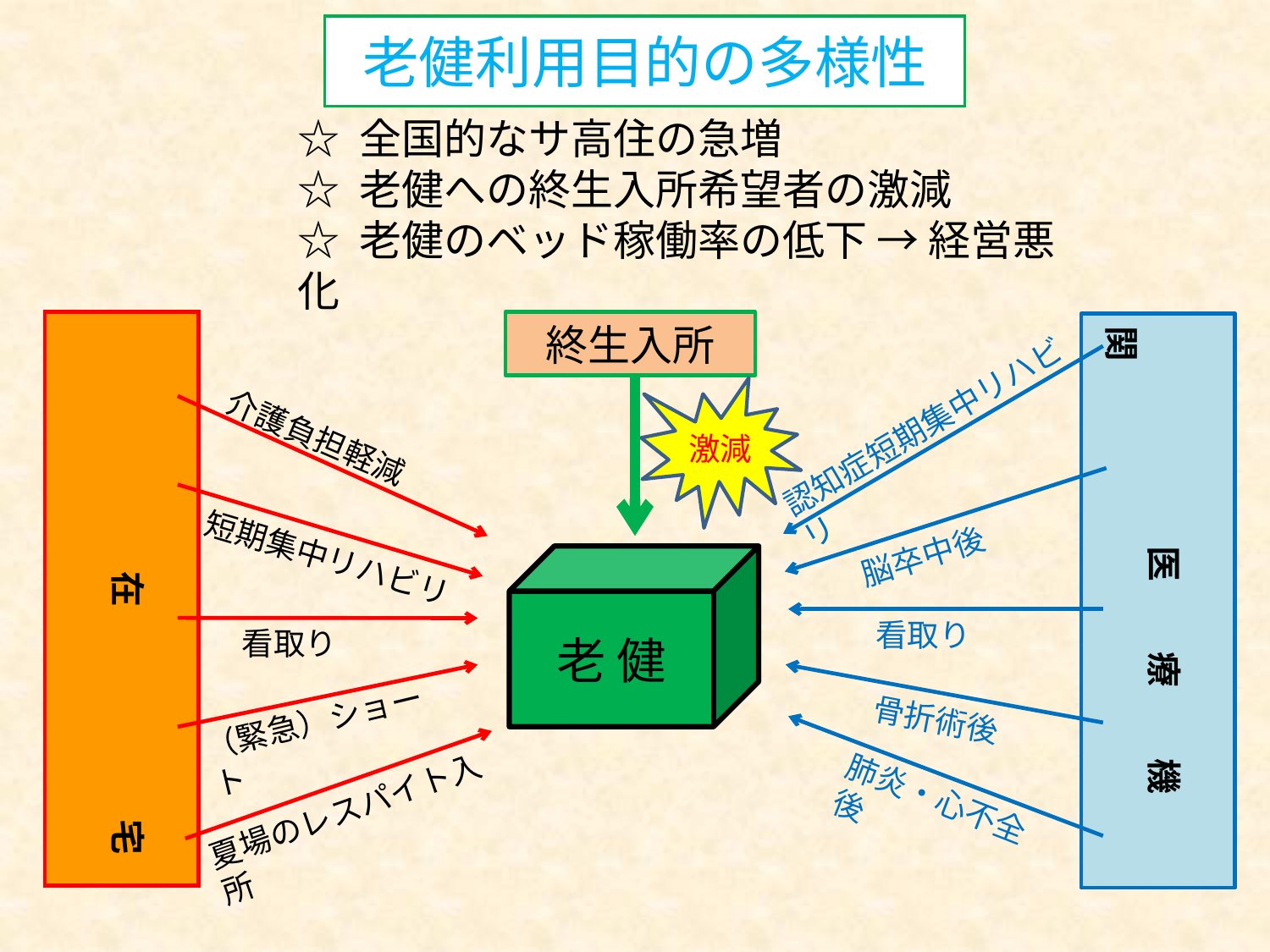

# 老健利用目的の多様性
☆ 全国的なサ高住の急増
☆ 老健への終生入所希望者の激減
☆ 老健のベッド稼働率の低下 → 経営悪化

　　　　　　　在　　　　　　宅

終生入所

　　　　　　 医　　療　　機　　関

激減
認知症短期集中リハビリ
介護負担軽減
脳卒中後
短期集中リハビリ
老 健
看取り
看取り
（緊急）ショート
骨折術後
肺炎・心不全後
夏場のレスパイト入所